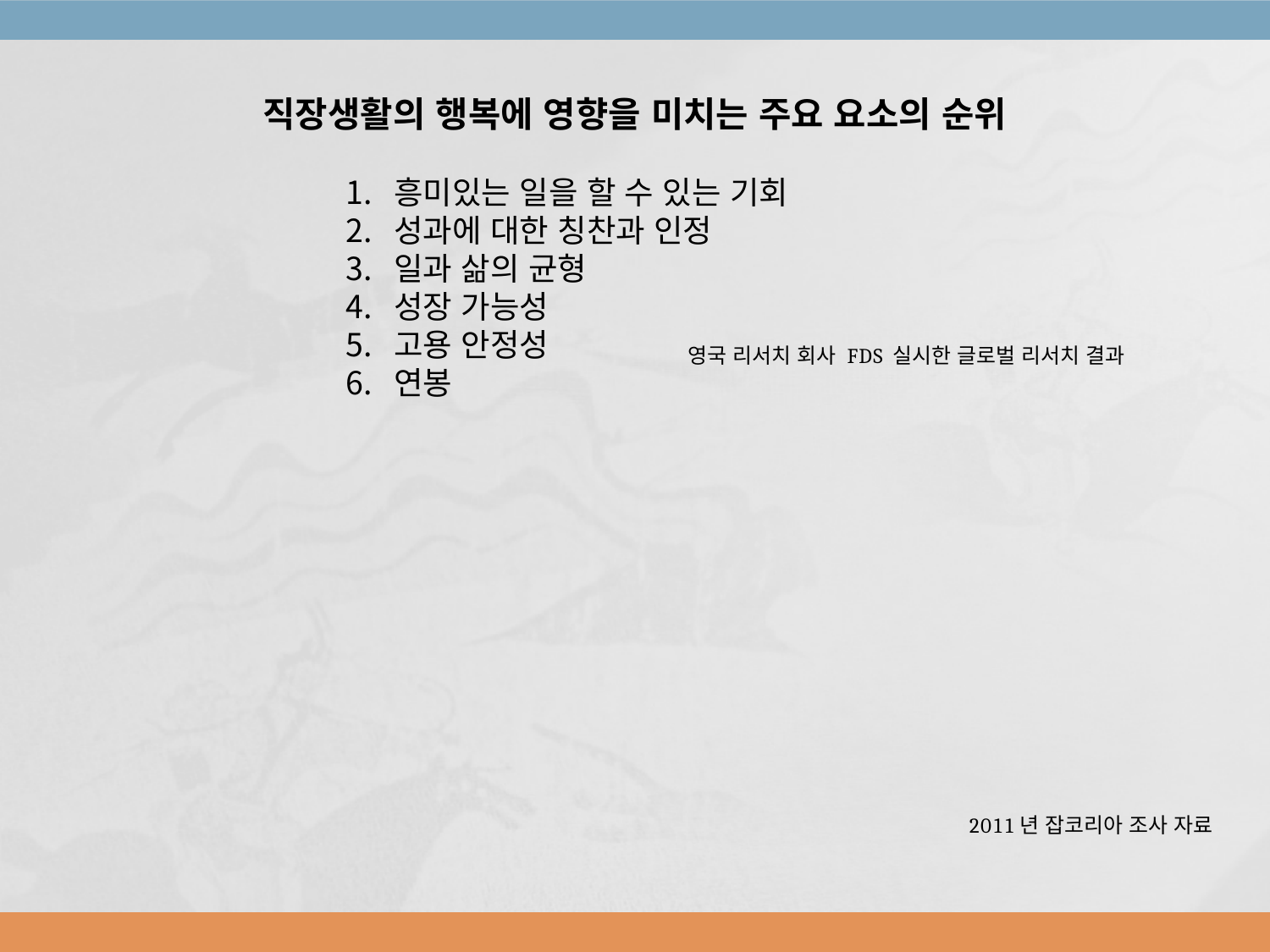

직장생활의 행복에 영향을 미치는 주요 요소의 순위
흥미있는 일을 할 수 있는 기회
성과에 대한 칭찬과 인정
일과 삶의 균형
성장 가능성
고용 안정성
연봉
영국 리서치 회사 FDS 실시한 글로벌 리서치 결과
2011년 잡코리아 조사 자료